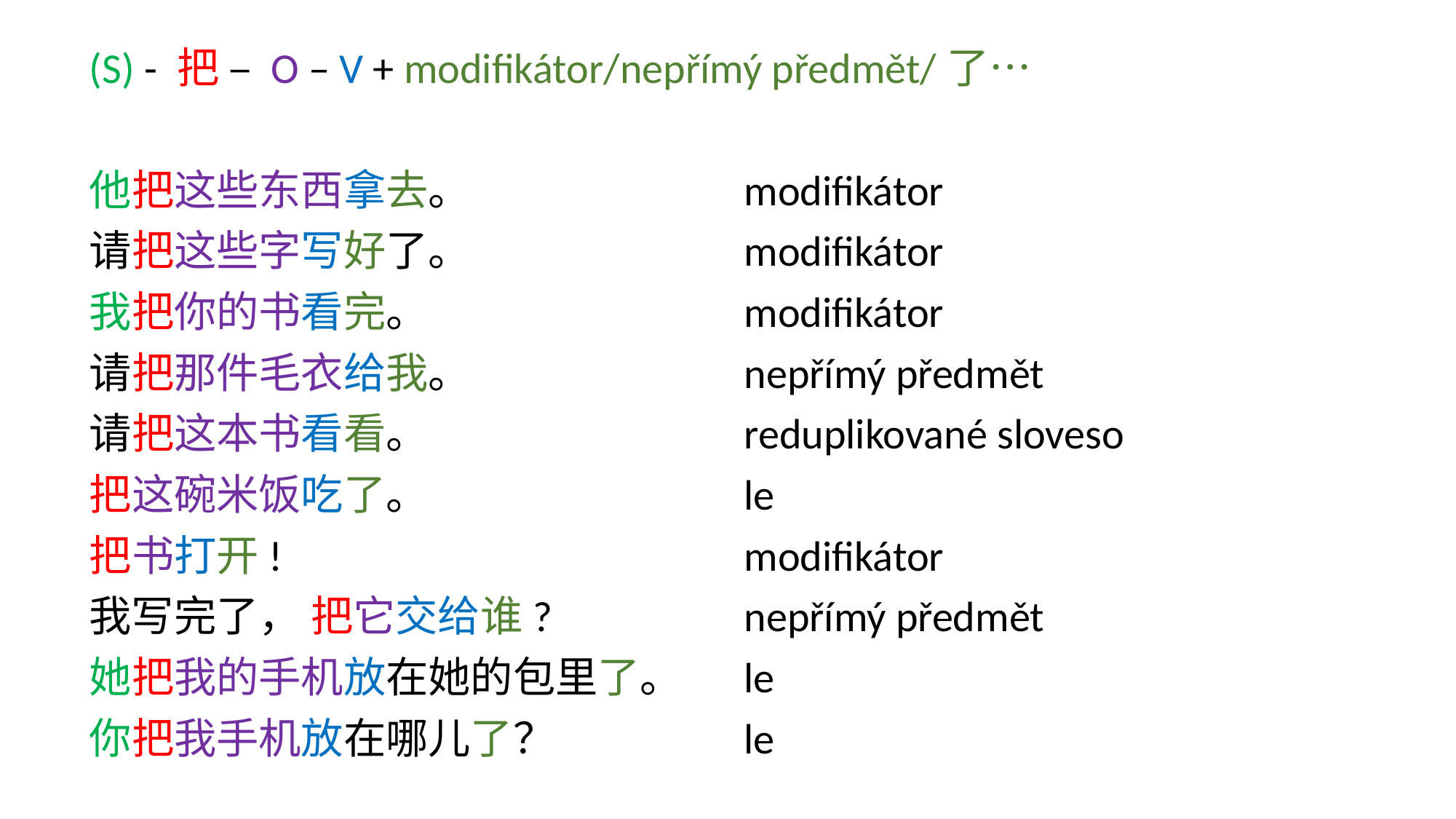

(S) - 把 – O – V + modifikátor/nepřímý předmět/了…

他把这些东西拿去。			modifikátor
请把这些字写好了。			modifikátor
我把你的书看完。			modifikátor
请把那件毛衣给我。			nepřímý předmět
请把这本书看看。			reduplikované sloveso
把这碗米饭吃了。			le
把书打开! 					modifikátor
我写完了， 把它交给谁? 		nepřímý předmět
她把我的手机放在她的包里了。	le
你把我手机放在哪儿了？		le